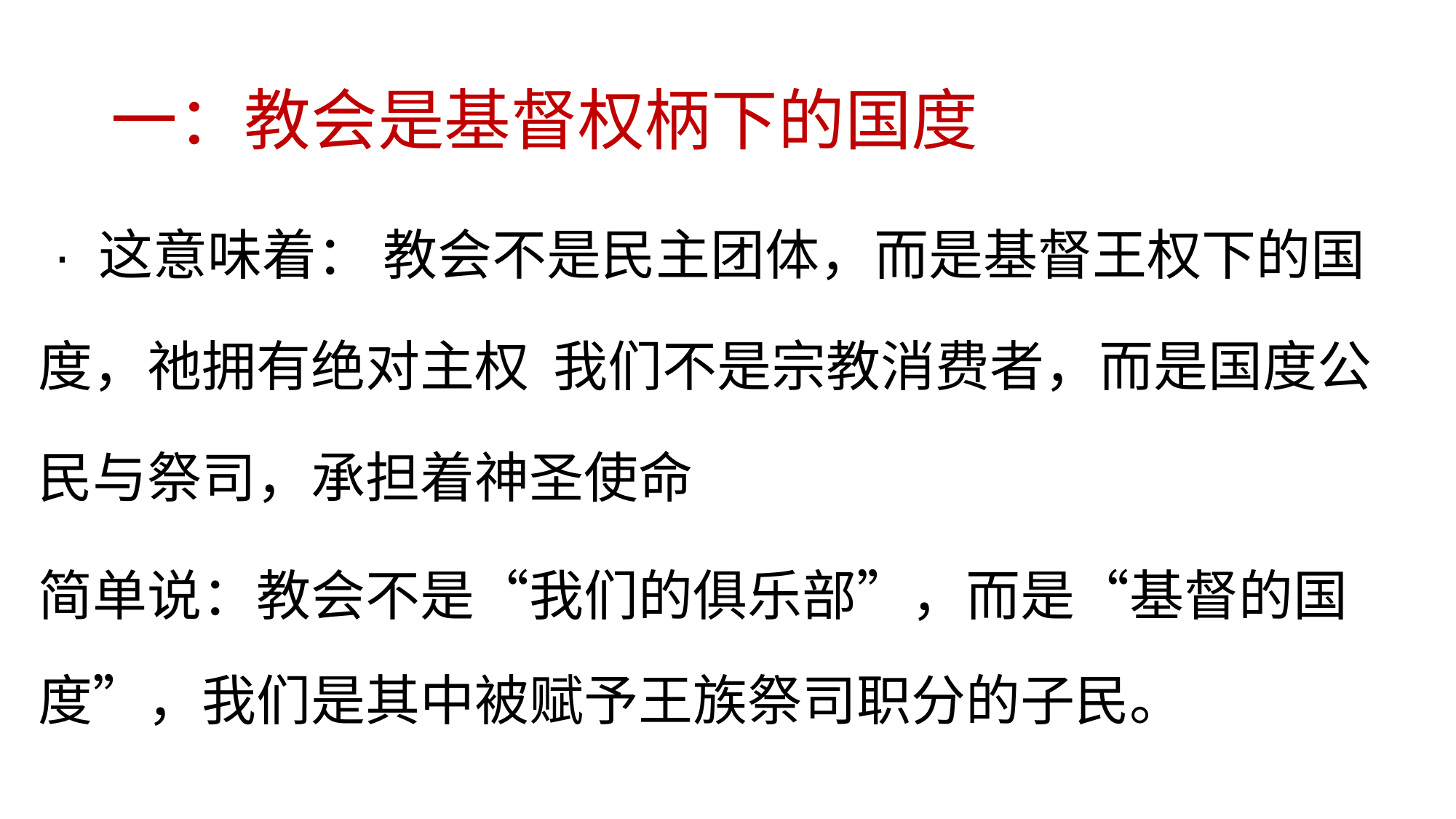

# 一：教会是基督权柄下的国度
 · 这意味着： 教会不是民主团体，而是基督王权下的国度，祂拥有绝对主权  我们不是宗教消费者，而是国度公民与祭司，承担着神圣使命
简单说：教会不是“我们的俱乐部”，而是“基督的国度”，我们是其中被赋予王族祭司职分的子民。